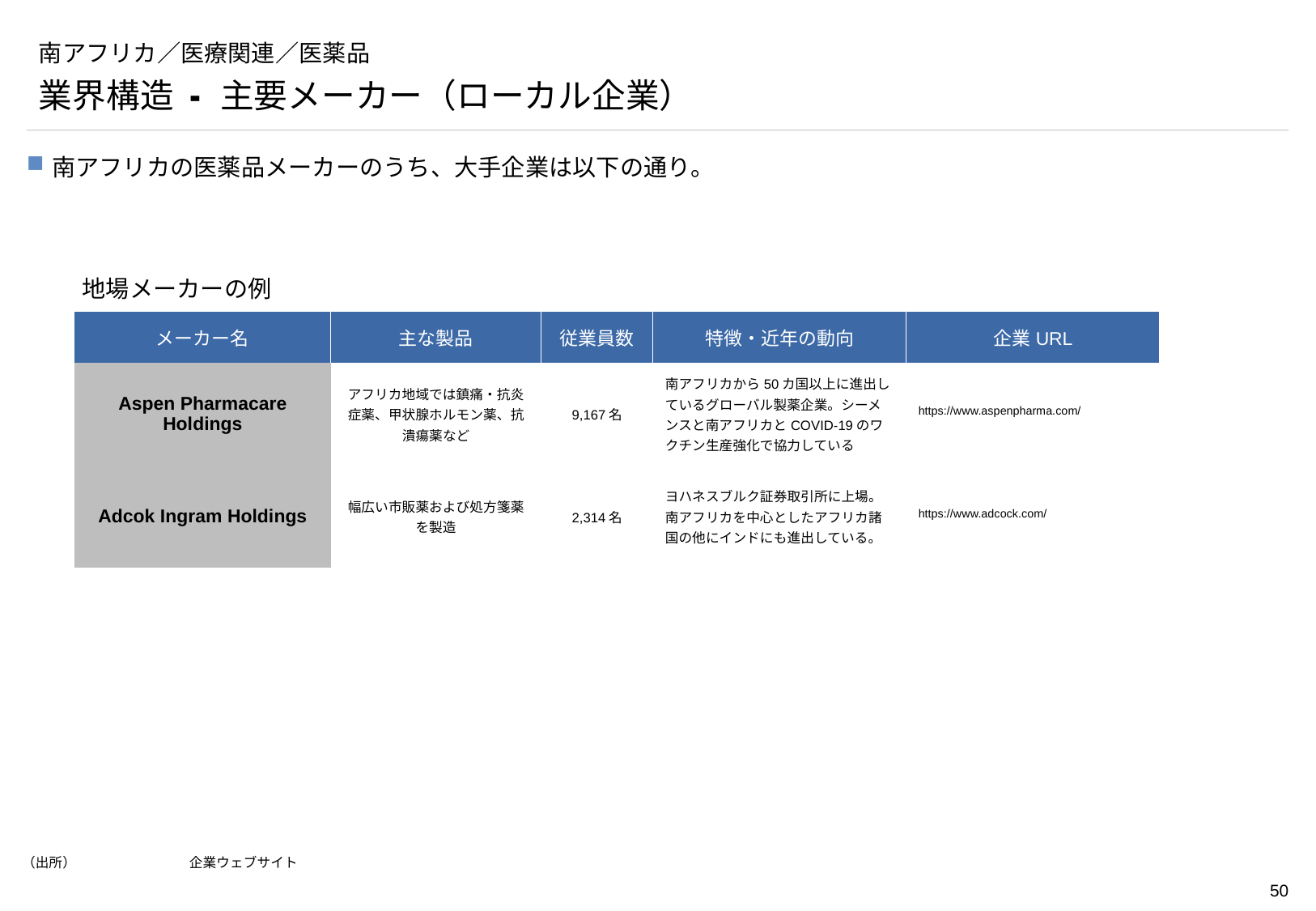

# 南アフリカ／医療関連／医薬品
業界構造 - 主要メーカー（ローカル企業）
南アフリカの医薬品メーカーのうち、大手企業は以下の通り。
地場メーカーの例
| メーカー名 | 主な製品 | 従業員数 | 特徴・近年の動向 | 企業URL |
| --- | --- | --- | --- | --- |
| Aspen Pharmacare Holdings | アフリカ地域では鎮痛・抗炎症薬、甲状腺ホルモン薬、抗潰瘍薬など | 9,167名 | 南アフリカから50カ国以上に進出しているグローバル製薬企業。シーメンスと南アフリカとCOVID-19のワクチン生産強化で協力している | https://www.aspenpharma.com/ |
| Adcok Ingram Holdings | 幅広い市販薬および処方箋薬を製造 | 2,314名 | ヨハネスブルク証券取引所に上場。南アフリカを中心としたアフリカ諸国の他にインドにも進出している。 | https://www.adcock.com/ |

（出所）	企業ウェブサイト